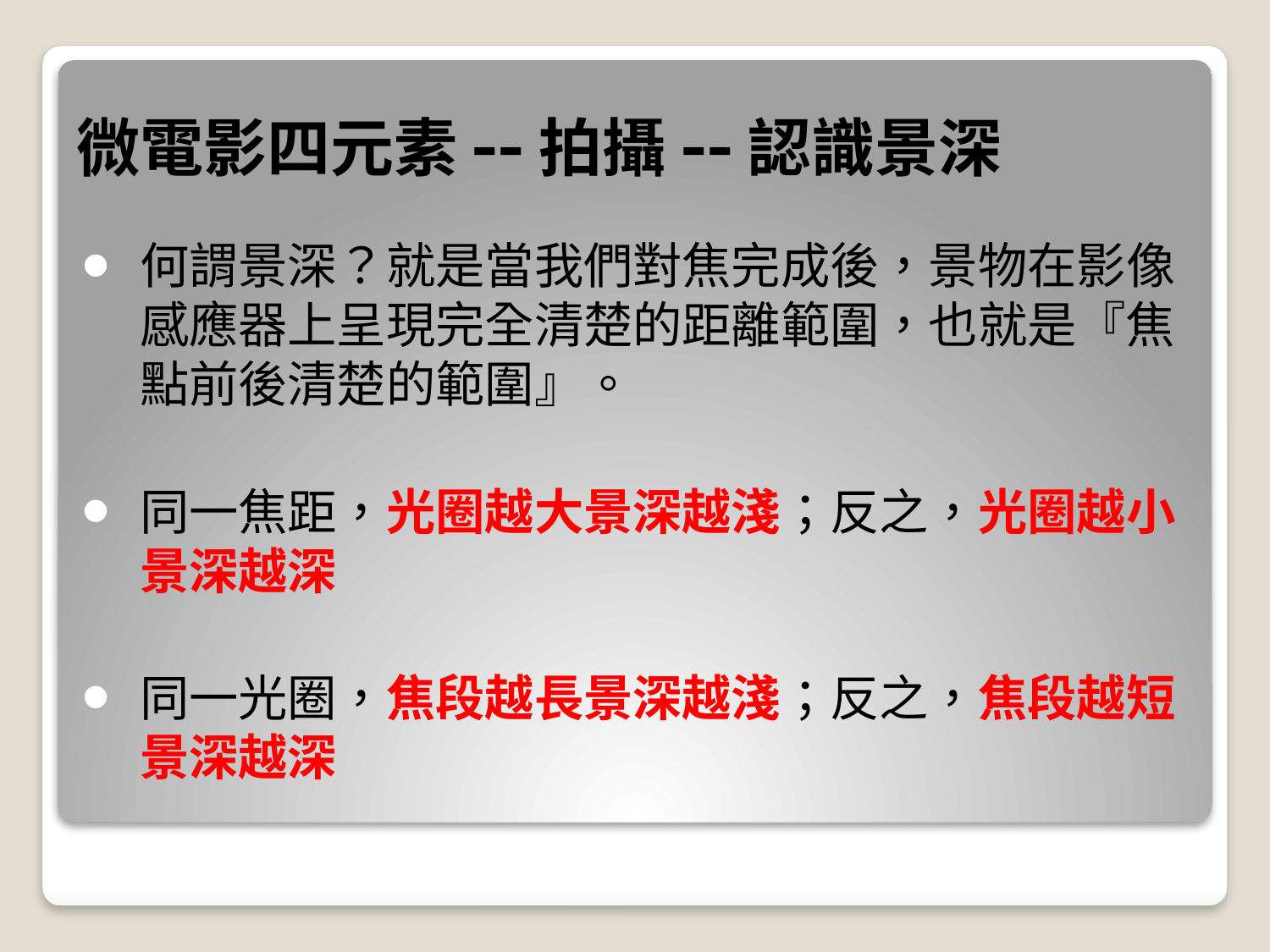

# 微電影四元素--拍攝--認識景深
何謂景深？就是當我們對焦完成後，景物在影像感應器上呈現完全清楚的距離範圍，也就是『焦點前後清楚的範圍』。

同一焦距，光圈越大景深越淺；反之，光圈越小景深越深

同一光圈，焦段越長景深越淺；反之，焦段越短景深越深